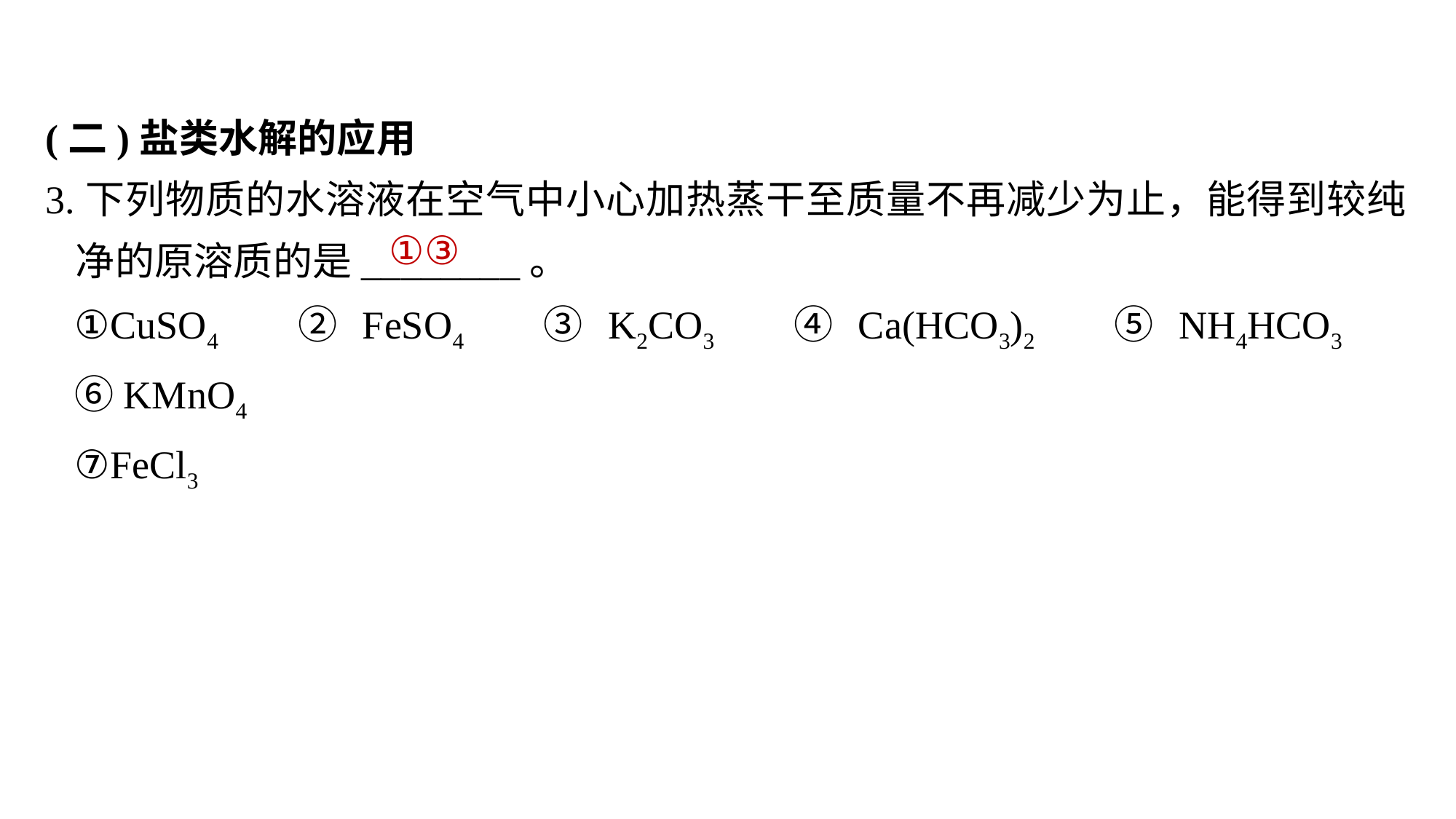

(二)盐类水解的应用
3.下列物质的水溶液在空气中小心加热蒸干至质量不再减少为止，能得到较纯净的原溶质的是________。
①③
①CuSO4　②FeSO4　③K2CO3　④Ca(HCO3)2　⑤NH4HCO3　⑥KMnO4
⑦FeCl3